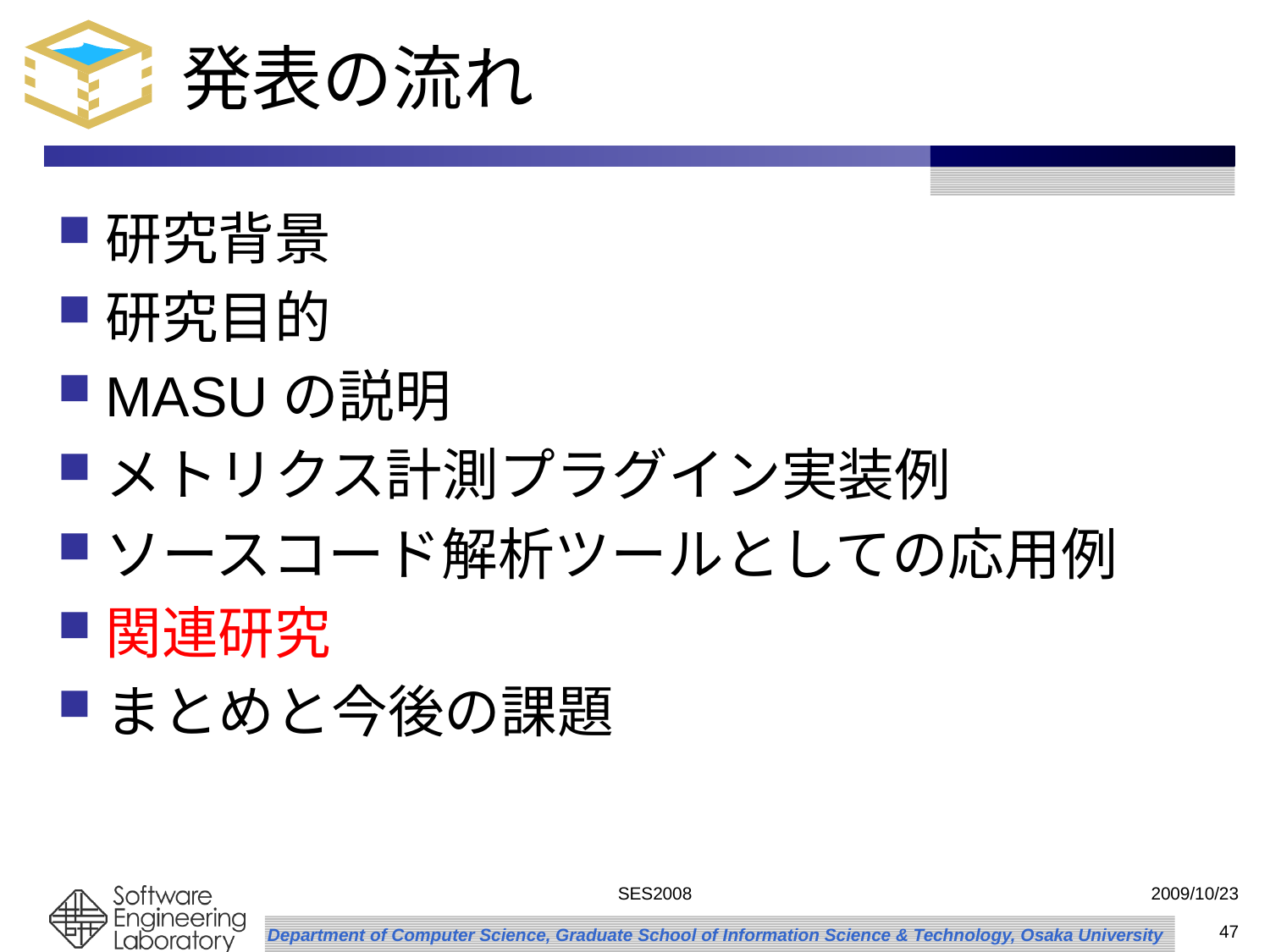

# 発表の流れ
研究背景
研究目的
MASUの説明
メトリクス計測プラグイン実装例
ソースコード解析ツールとしての応用例
関連研究
まとめと今後の課題
SES2008
2009/10/23
47